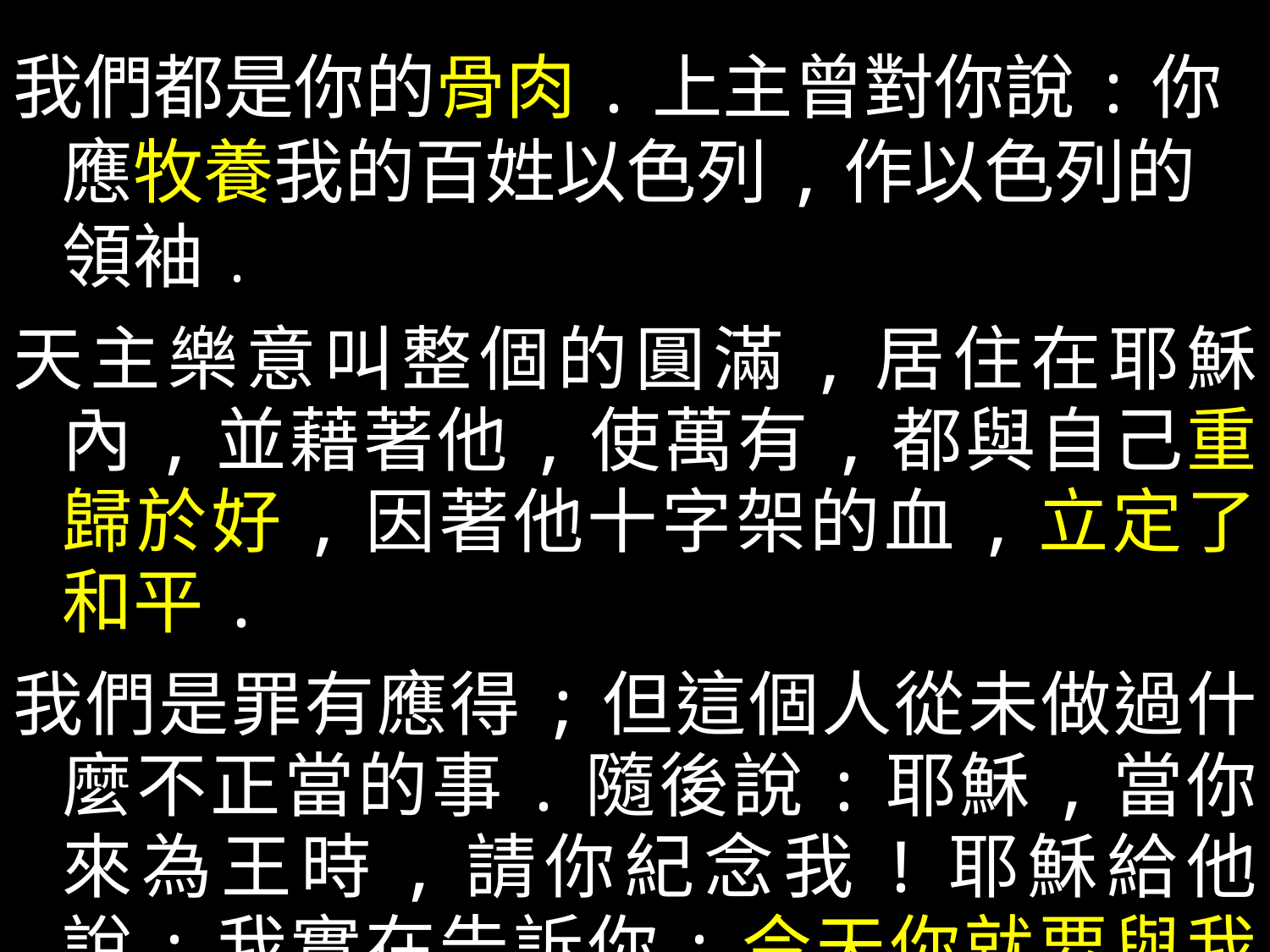

我們都是你的骨肉.上主曾對你說:你應牧養我的百姓以色列,作以色列的領袖.
天主樂意叫整個的圓滿,居住在耶穌內,並藉著他,使萬有,都與自己重歸於好,因著他十字架的血,立定了和平.
我們是罪有應得;但這個人從未做過什麼不正當的事.隨後說:耶穌,當你來為王時,請你紀念我!耶穌給他說:我實在告訴你:今天你就要與我一同在樂園裡.